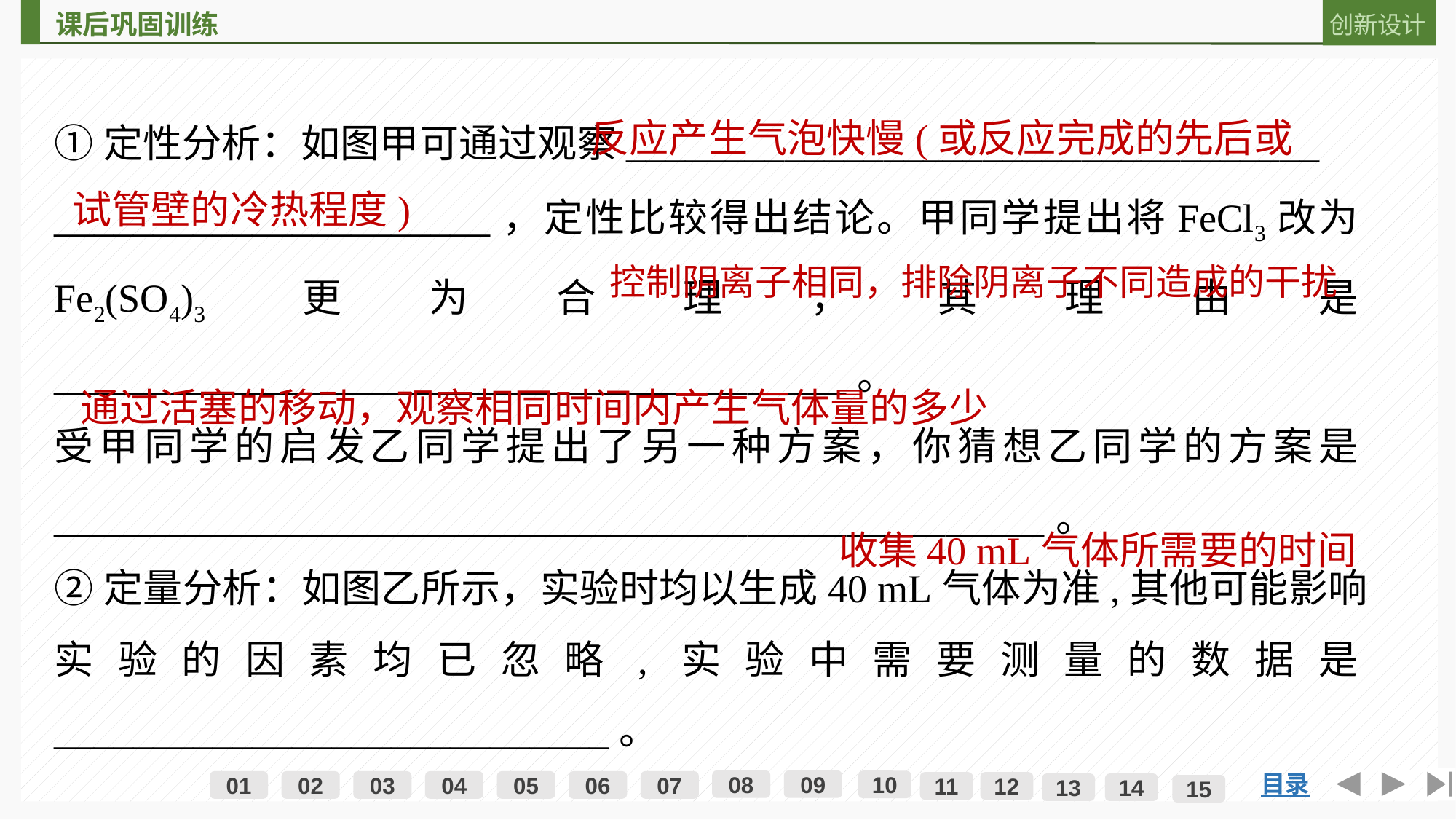

反应产生气泡快慢(或反应完成的先后或试管壁的冷热程度)
①定性分析：如图甲可通过观察___________________________________
______________________，定性比较得出结论。甲同学提出将FeCl3改为Fe2(SO4)3更为合理，其理由是________________________________________。
受甲同学的启发乙同学提出了另一种方案，你猜想乙同学的方案是__________________________________________________。
②定量分析：如图乙所示，实验时均以生成40 mL气体为准,其他可能影响实验的因素均已忽略,实验中需要测量的数据是____________________________。
控制阴离子相同，排除阴离子不同造成的干扰
通过活塞的移动，观察相同时间内产生气体量的多少
收集40 mL气体所需要的时间